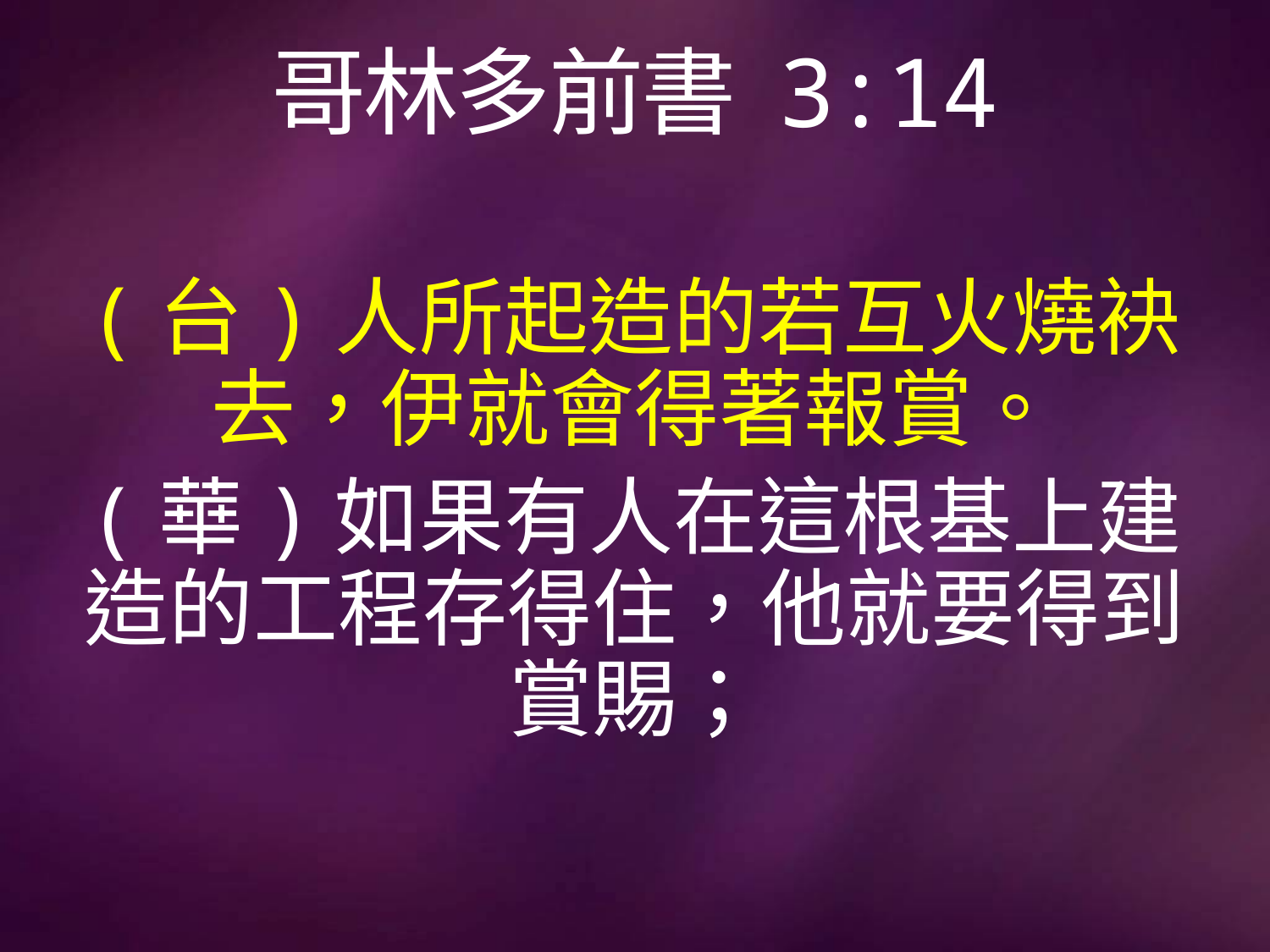

# 哥林多前書 3:14
(台)人所起造的若互火燒袂去，伊就會得著報賞。
(華)如果有人在這根基上建造的工程存得住，他就要得到賞賜；